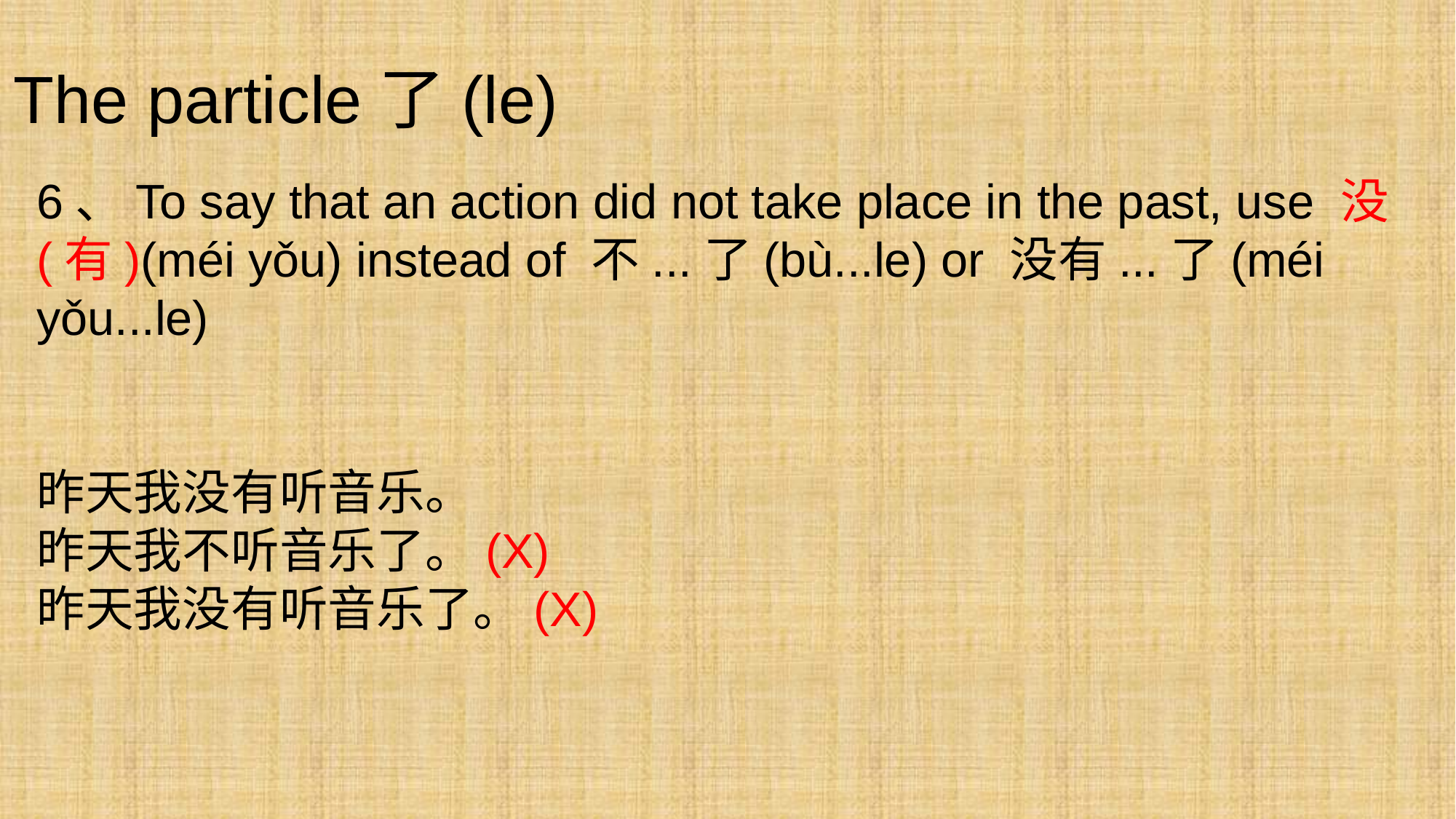

The particle了(le)

6、To say that an action did not take place in the past, use 没(有)(méi yǒu) instead of 不...了(bù...le) or 没有...了(méi yǒu...le)

昨天我没有听音乐。
昨天我不听音乐了。(X)
昨天我没有听音乐了。(X)